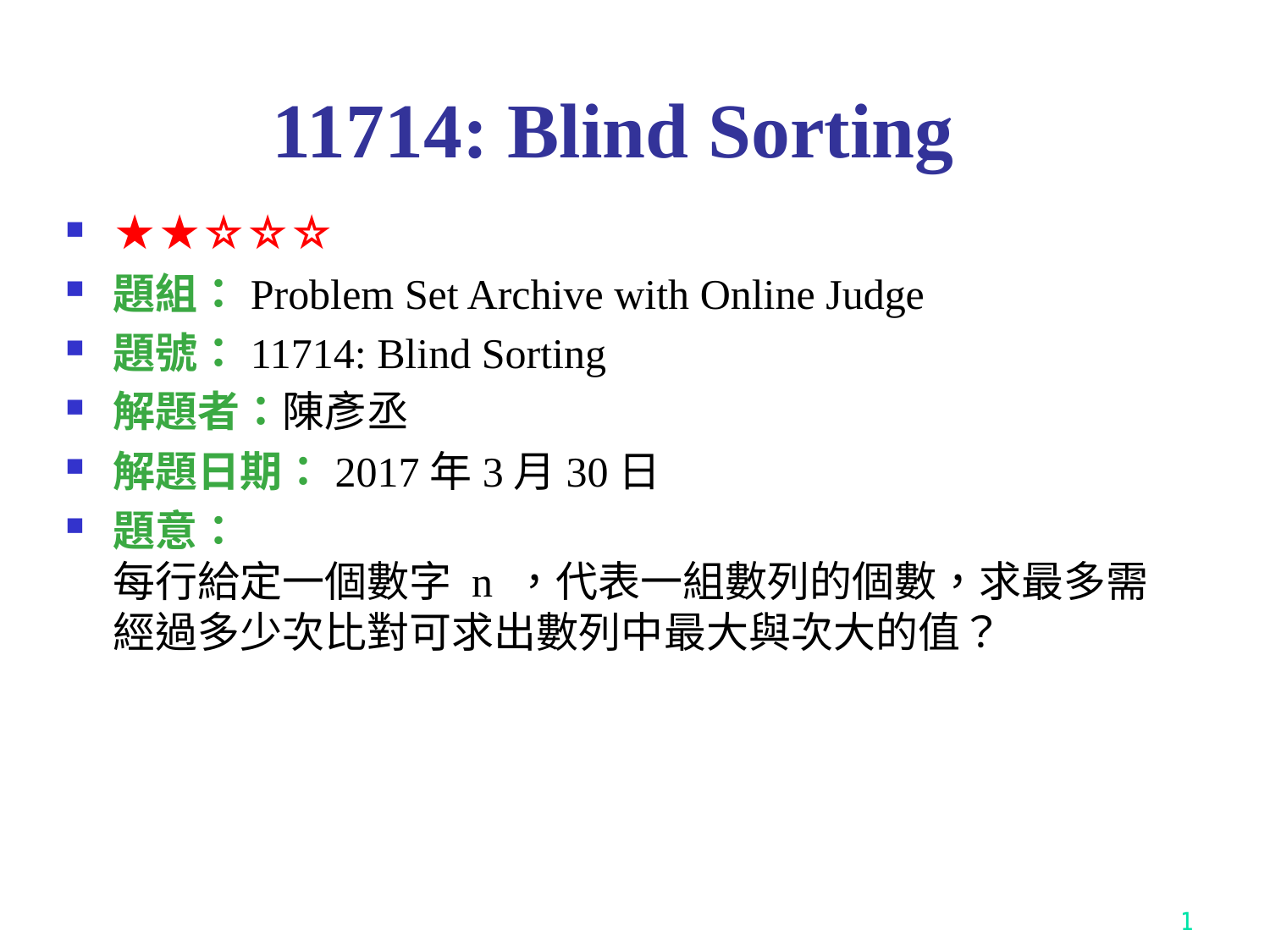

# 11714: Blind Sorting
★★☆☆☆
題組：Problem Set Archive with Online Judge
題號：11714: Blind Sorting
解題者：陳彥丞
解題日期：2017年3月30日
題意：
每行給定一個數字 n ，代表一組數列的個數，求最多需經過多少次比對可求出數列中最大與次大的值？
1